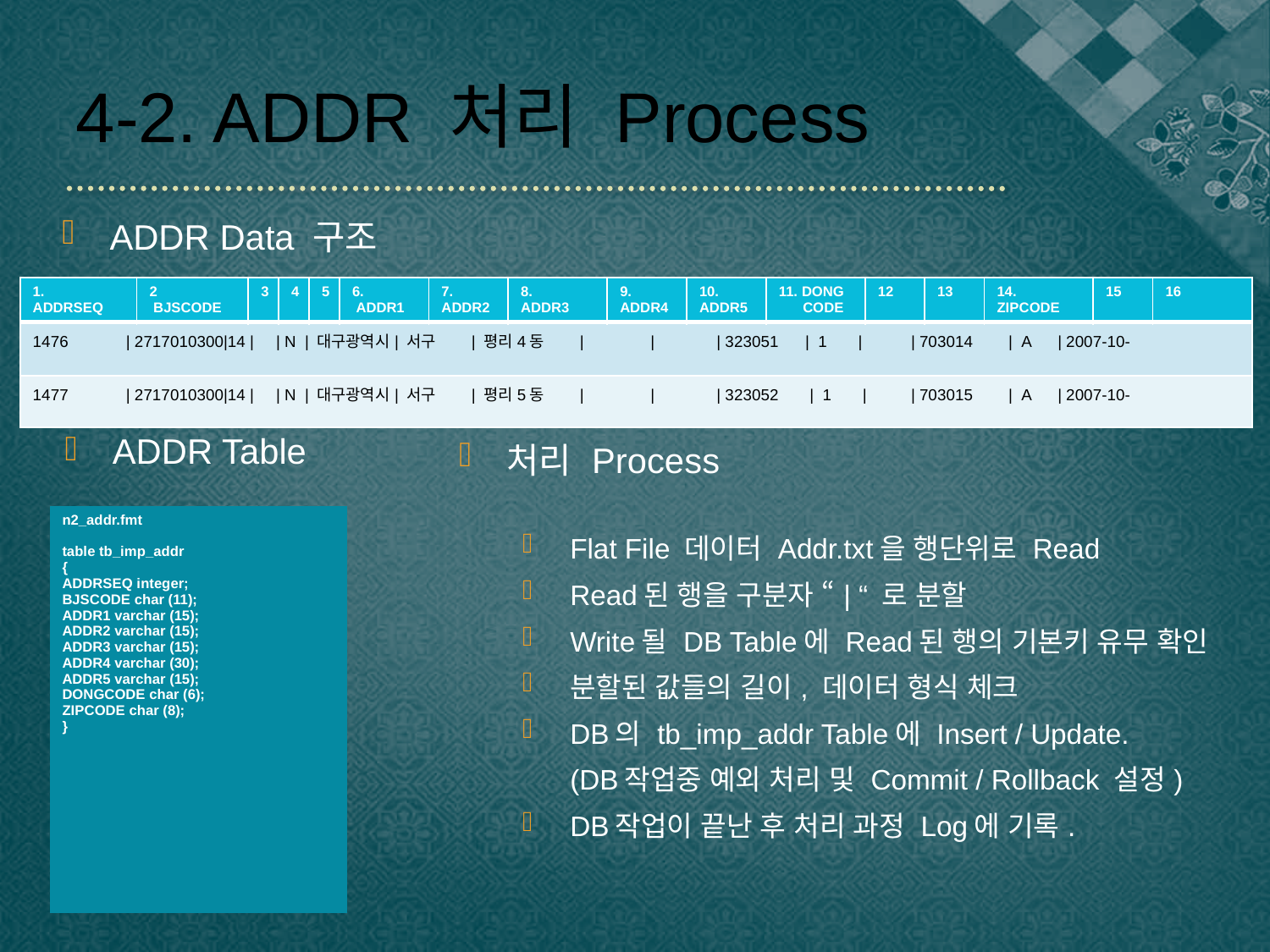

# 4-2. ADDR 처리 Process
ADDR Data 구조

| 1. ADDRSEQ | 2 BJSCODE | 3 | 4 | 5 | 6. ADDR1 | 7. ADDR2 | 8. ADDR3 | 9. ADDR4 | 10. ADDR5 | 11. DONG CODE | 12 | 13 | 14. ZIPCODE | 15 | 16 |
| --- | --- | --- | --- | --- | --- | --- | --- | --- | --- | --- | --- | --- | --- | --- | --- |
| 1476 | 2717010300|14 | | N | 대구광역시| 서구 | 평리4동 | | | 323051 | 1 | | 703014 | A | 2007-10- |  |  |  |  |  |  |  |  |  |  |  |  |  |  |  |
| 1477 | 2717010300|14 | | N | 대구광역시| 서구 | 평리5동 | | | 323052 | 1 | | 703015 | A | 2007-10- |  |  |  |  |  |  |  |  |  |  |  |  |  |  |  |
ADDR Table

처리 Process

Flat File 데이터 Addr.txt을 행단위로 Read
Read된 행을 구분자 “| “ 로 분할
Write될 DB Table에 Read된 행의 기본키 유무 확인
분할된 값들의 길이, 데이터 형식 체크
DB의 tb_imp_addr Table에 Insert / Update.
	(DB작업중 예외 처리 및 Commit / Rollback 설정)
DB작업이 끝난 후 처리 과정 Log에 기록.

| n2\_addr.fmt table tb\_imp\_addr { ADDRSEQ integer; BJSCODE char (11); ADDR1 varchar (15); ADDR2 varchar (15); ADDR3 varchar (15); ADDR4 varchar (30); ADDR5 varchar (15); DONGCODE char (6); ZIPCODE char (8); } |
| --- |